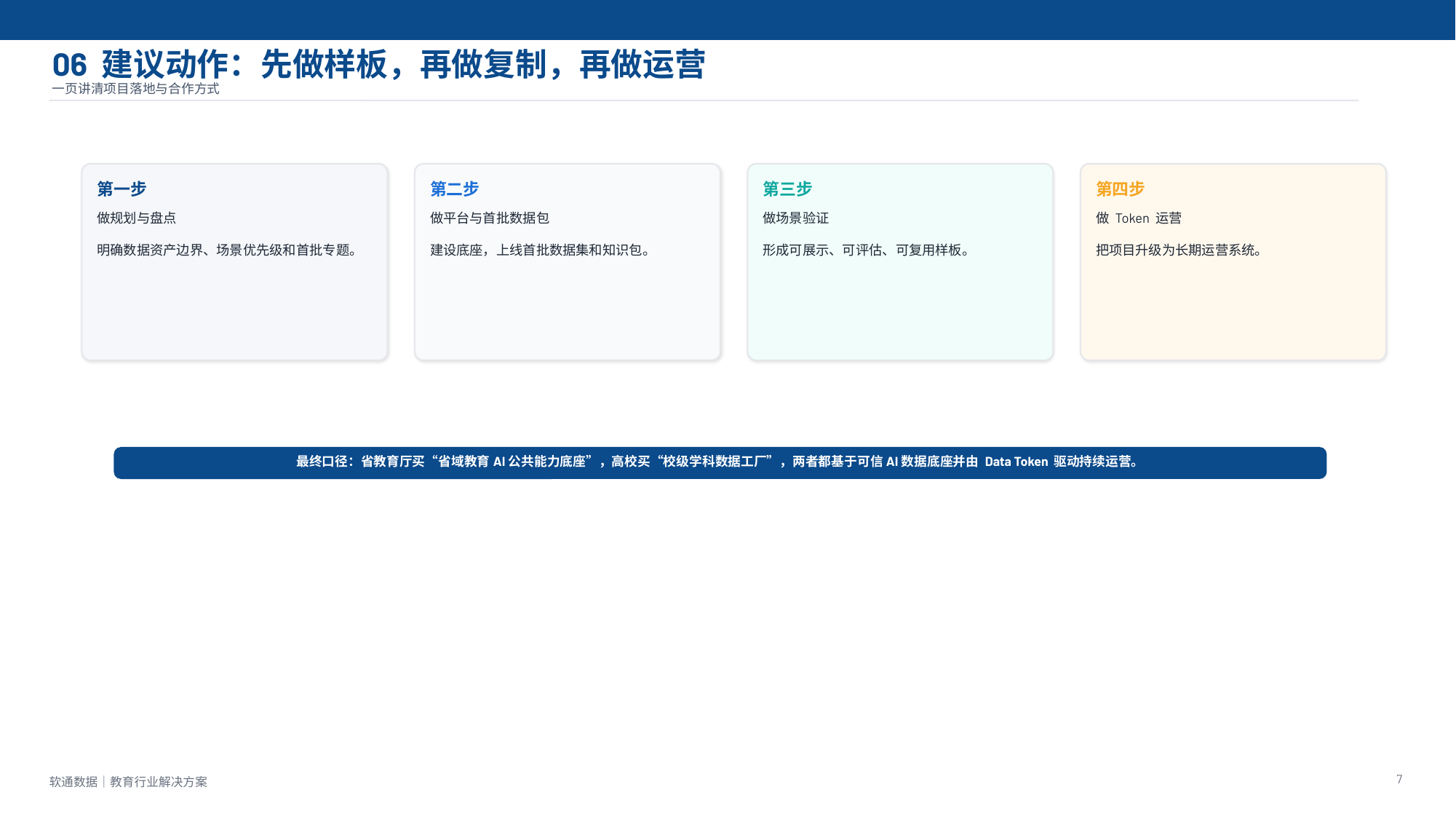

06 建议动作：先做样板，再做复制，再做运营
一页讲清项目落地与合作方式

第一步
第二步
第三步
第四步
做规划与盘点

明确数据资产边界、场景优先级和首批专题。
做平台与首批数据包

建设底座，上线首批数据集和知识包。
做场景验证

形成可展示、可评估、可复用样板。
做 Token 运营

把项目升级为长期运营系统。

最终口径：省教育厅买“省域教育AI公共能力底座”，高校买“校级学科数据工厂”，两者都基于可信AI数据底座并由 Data Token 驱动持续运营。
7
软通数据｜教育行业解决方案